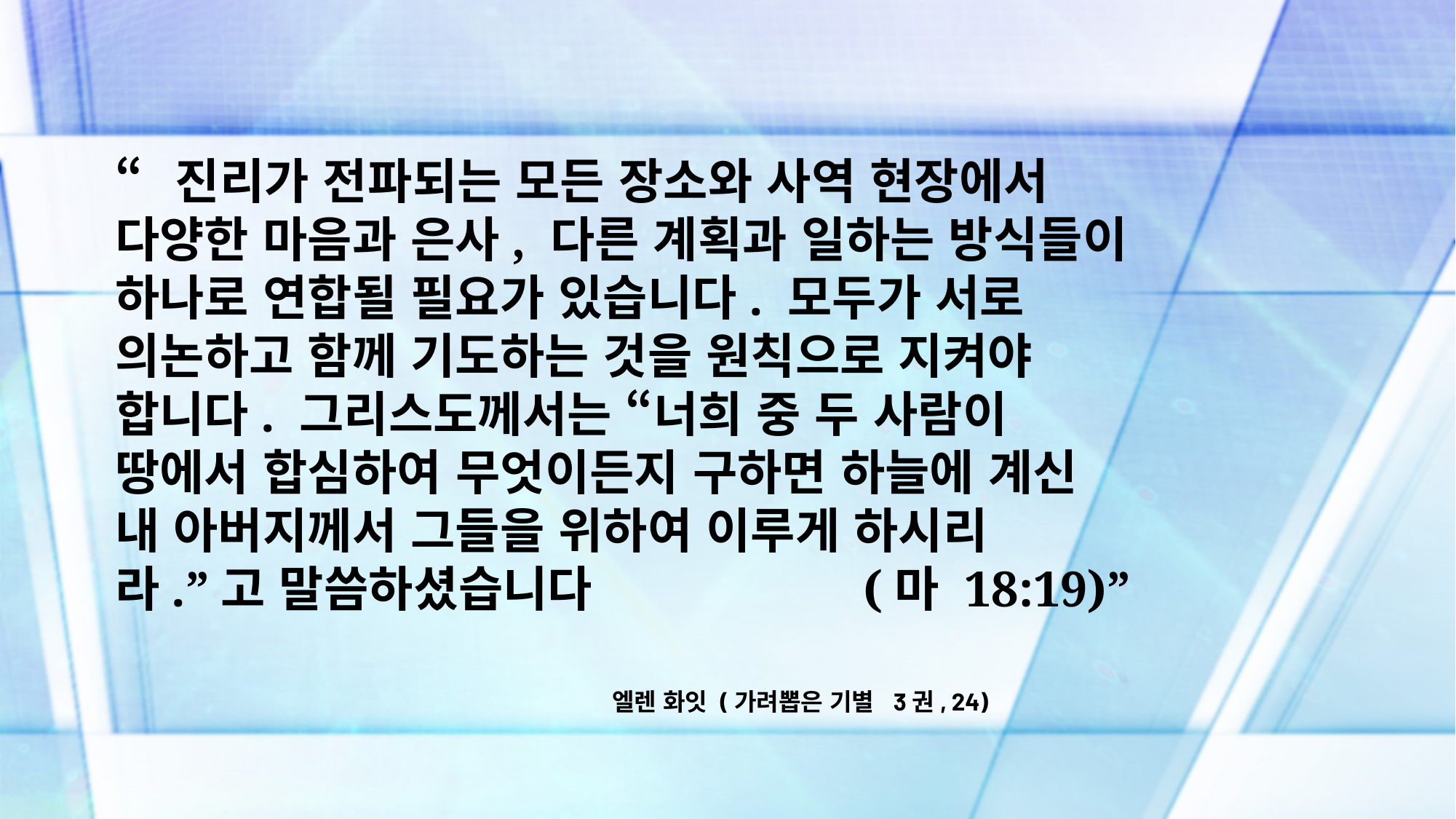

“진리가 전파되는 모든 장소와 사역 현장에서 다양한 마음과 은사, 다른 계획과 일하는 방식들이 하나로 연합될 필요가 있습니다. 모두가 서로 의논하고 함께 기도하는 것을 원칙으로 지켜야 합니다. 그리스도께서는 “너희 중 두 사람이 땅에서 합심하여 무엇이든지 구하면 하늘에 계신 내 아버지께서 그들을 위하여 이루게 하시리라.”고 말씀하셨습니다                   (마 18:19)”
엘렌 화잇 (가려뽑은 기별  3권, 24)